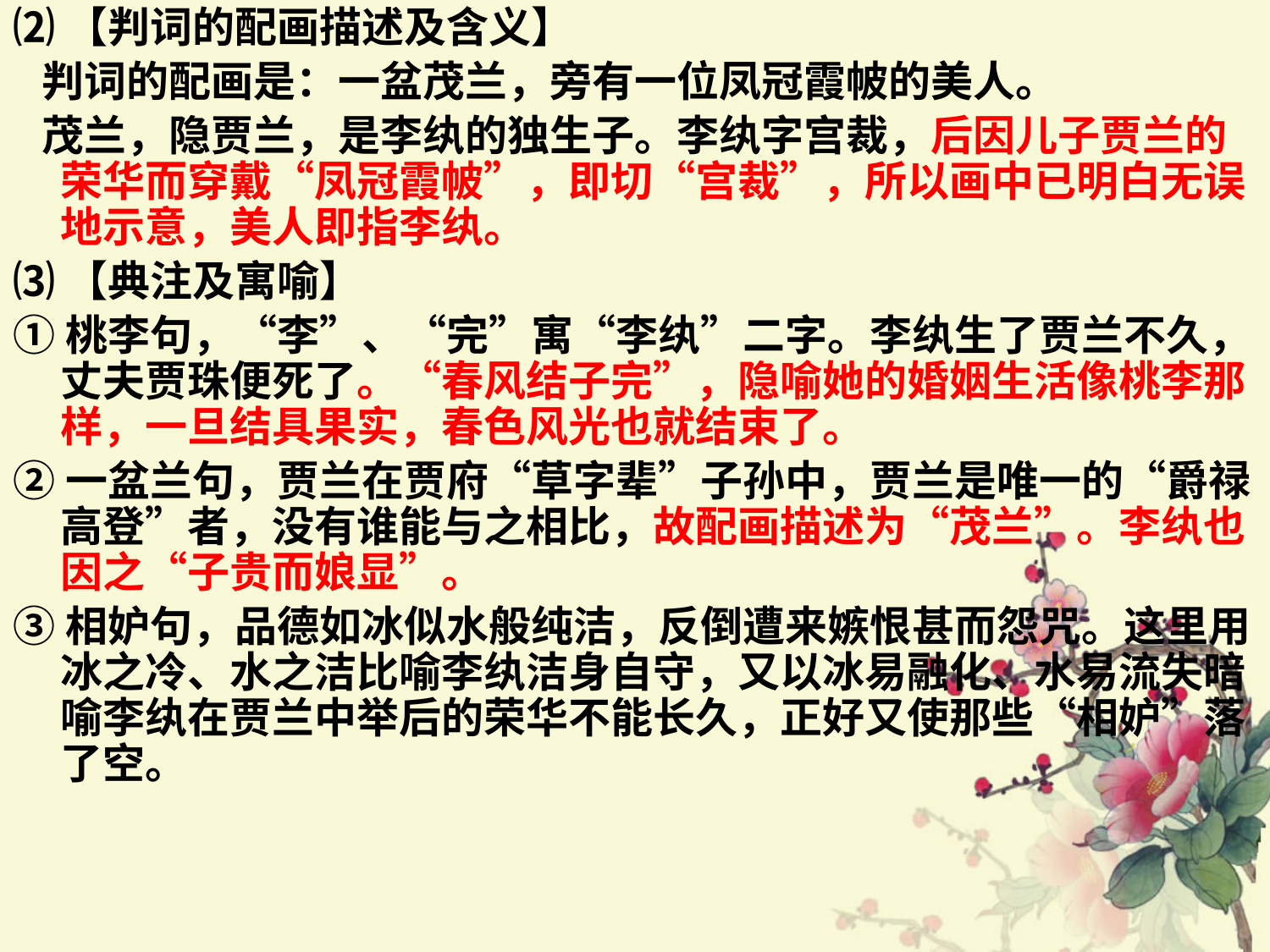

⑵【判词的配画描述及含义】
  判词的配画是：一盆茂兰，旁有一位凤冠霞帔的美人。
  茂兰，隐贾兰，是李纨的独生子。李纨字宫裁，后因儿子贾兰的荣华而穿戴“凤冠霞帔”，即切“宫裁”，所以画中已明白无误地示意，美人即指李纨。
⑶【典注及寓喻】
①桃李句，“李”、“完”寓“李纨”二字。李纨生了贾兰不久，丈夫贾珠便死了。“春风结子完”，隐喻她的婚姻生活像桃李那样，一旦结具果实，春色风光也就结束了。
②一盆兰句，贾兰在贾府“草字辈”子孙中，贾兰是唯一的“爵禄高登”者，没有谁能与之相比，故配画描述为“茂兰”。李纨也因之“子贵而娘显”。
③相妒句，品德如冰似水般纯洁，反倒遭来嫉恨甚而怨咒。这里用冰之冷、水之洁比喻李纨洁身自守，又以冰易融化、水易流失暗喻李纨在贾兰中举后的荣华不能长久，正好又使那些“相妒”落了空。